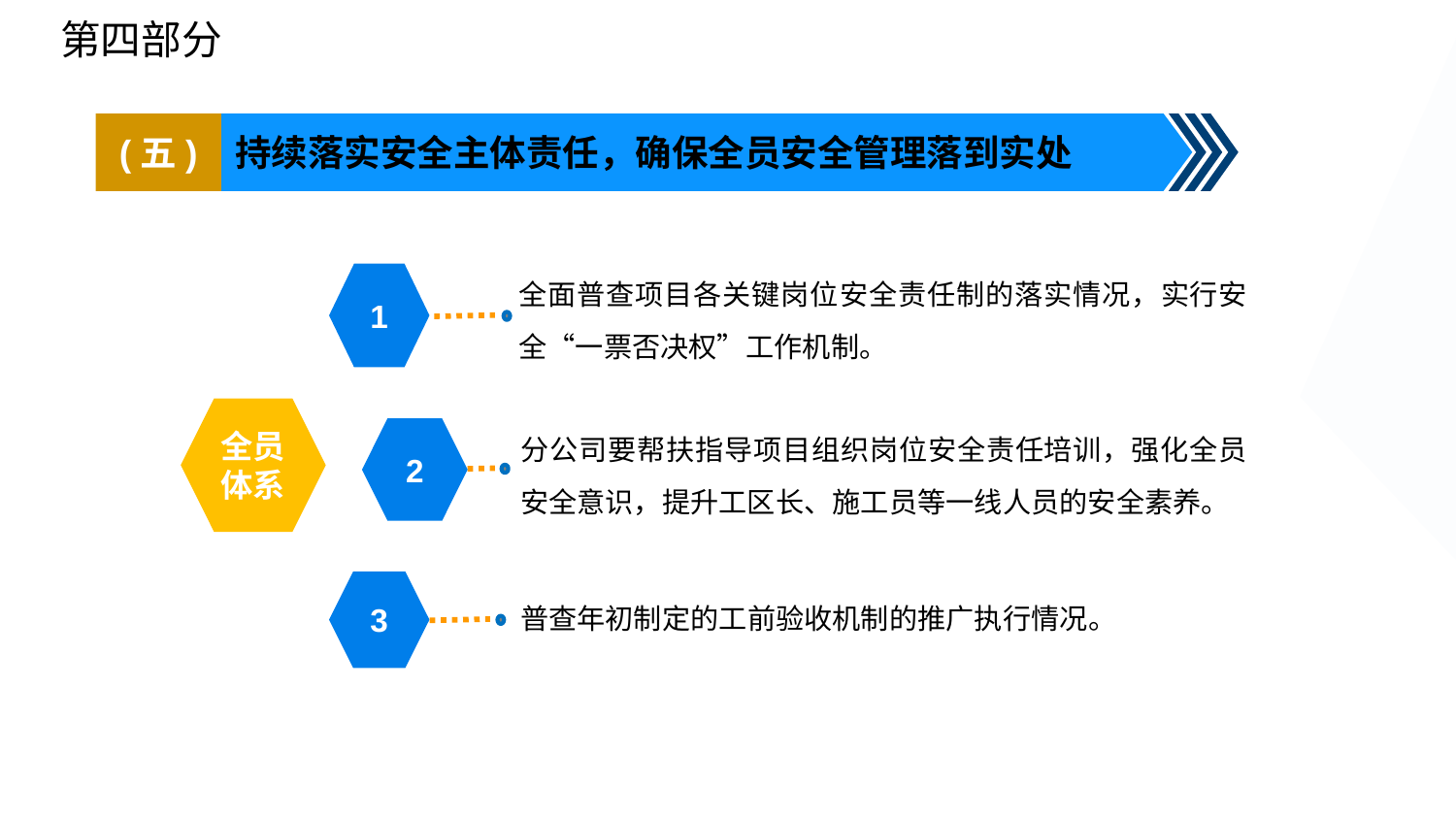

第四部分
(五)
持续落实安全主体责任，确保全员安全管理落到实处

全面普查项目各关键岗位安全责任制的落实情况，实行安全“一票否决权”工作机制。
1

全员体系
分公司要帮扶指导项目组织岗位安全责任培训，强化全员安全意识，提升工区长、施工员等一线人员的安全素养。
2

3
普查年初制定的工前验收机制的推广执行情况。